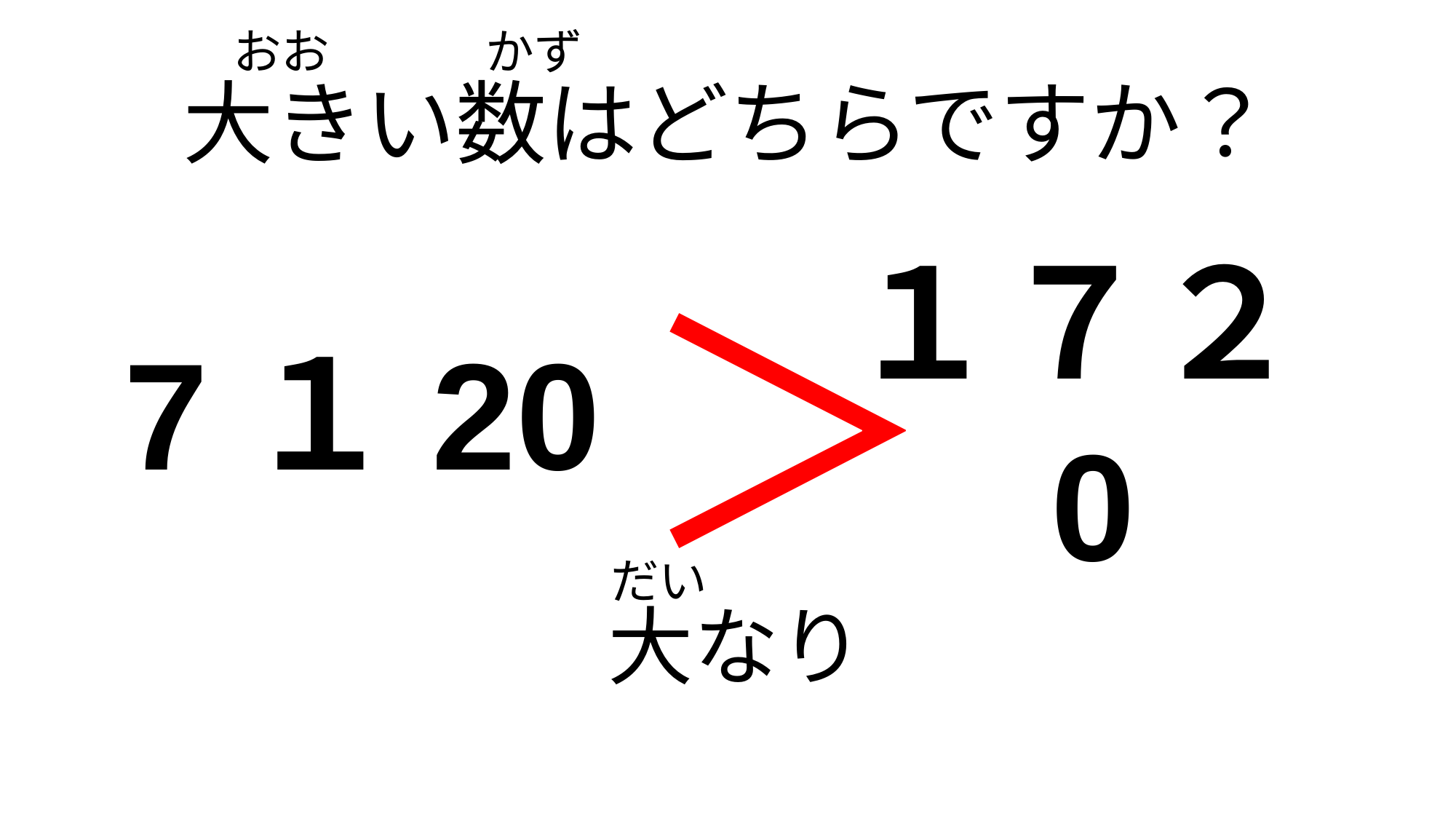

おお
かず
大きい数はどちらですか？
＞
7１20
１７２0
だい
大なり